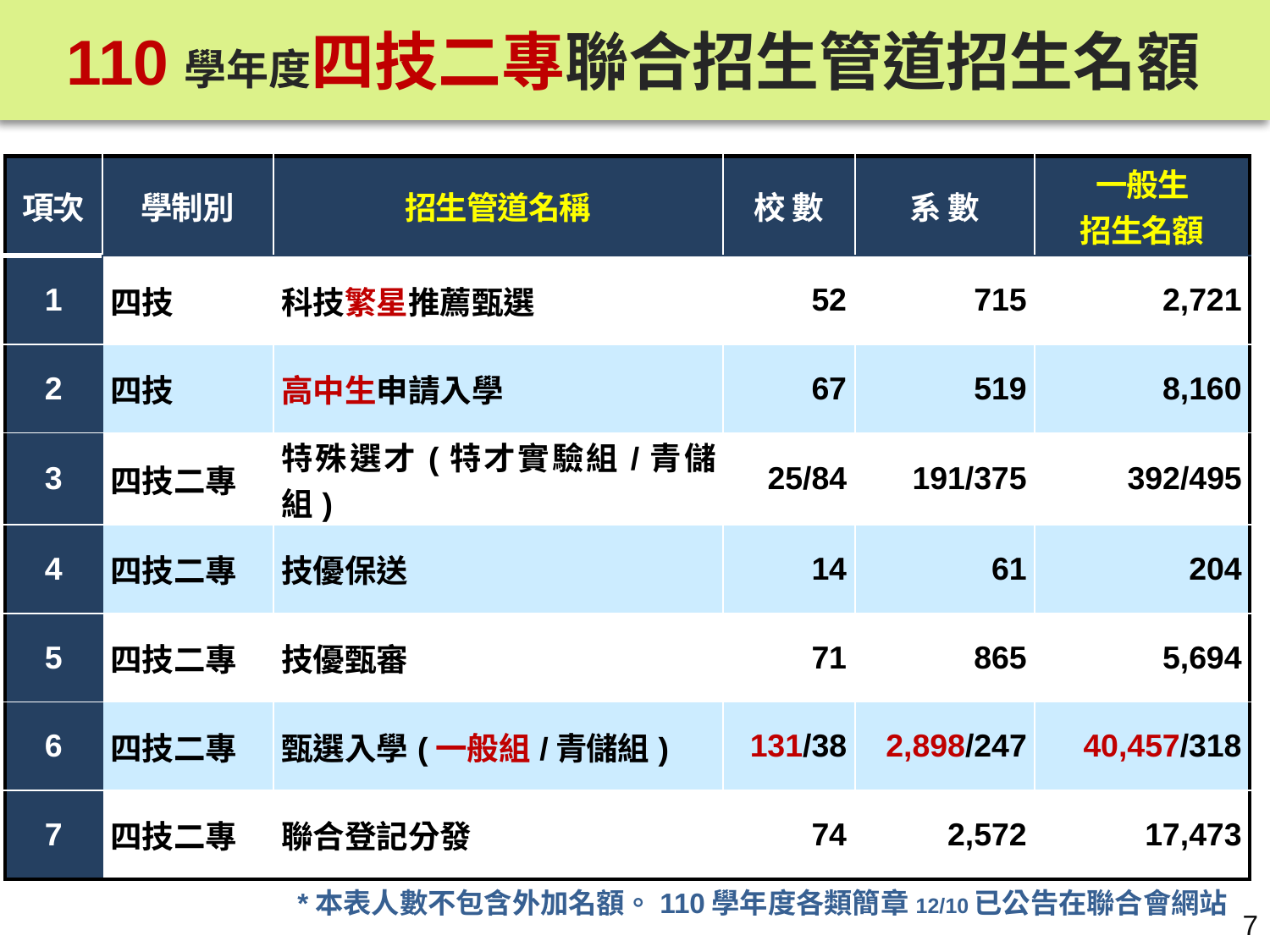

110學年度四技二專聯合招生管道招生名額
| 項次 | 學制別 | 招生管道名稱 | 校 數 | 系 數 | 一般生 招生名額 |
| --- | --- | --- | --- | --- | --- |
| 1 | 四技 | 科技繁星推薦甄選 | 52 | 715 | 2,721 |
| 2 | 四技 | 高中生申請入學 | 67 | 519 | 8,160 |
| 3 | 四技二專 | 特殊選才(特才實驗組/青儲組) | 25/84 | 191/375 | 392/495 |
| 4 | 四技二專 | 技優保送 | 14 | 61 | 204 |
| 5 | 四技二專 | 技優甄審 | 71 | 865 | 5,694 |
| 6 | 四技二專 | 甄選入學(一般組/青儲組) | 131/38 | 2,898/247 | 40,457/318 |
| 7 | 四技二專 | 聯合登記分發 | 74 | 2,572 | 17,473 |
*本表人數不包含外加名額。110學年度各類簡章12/10已公告在聯合會網站